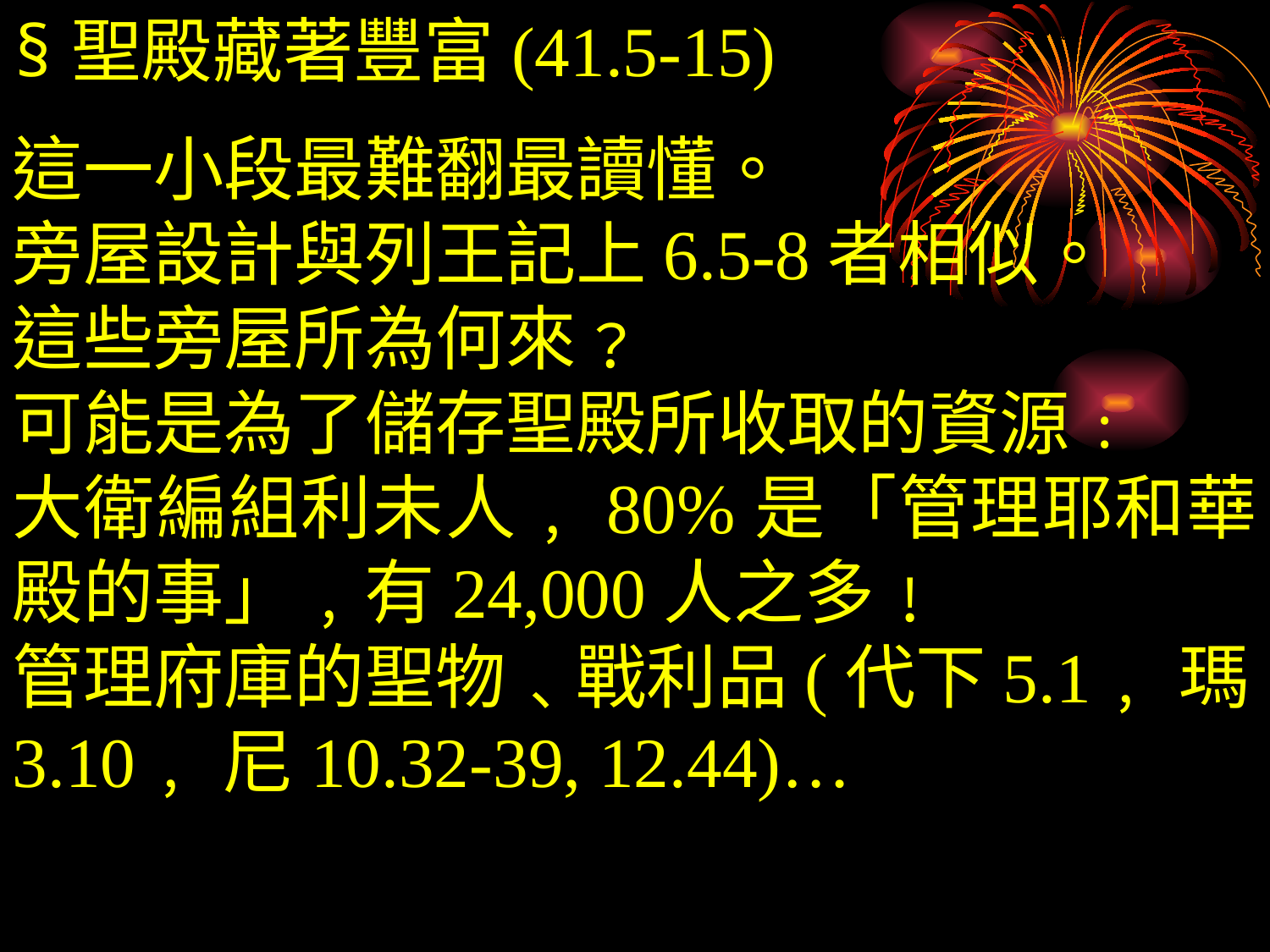

§聖殿藏著豐富(41.5-15)

這一小段最難翻最讀懂。
旁屋設計與列王記上6.5-8者相似。
這些旁屋所為何來﹖
可能是為了儲存聖殿所收取的資源﹕
大衛編組利未人﹐80%是「管理耶和華殿的事」﹐有24,000人之多﹗
管理府庫的聖物﹑戰利品(代下5.1﹐瑪3.10﹐尼10.32-39, 12.44)…